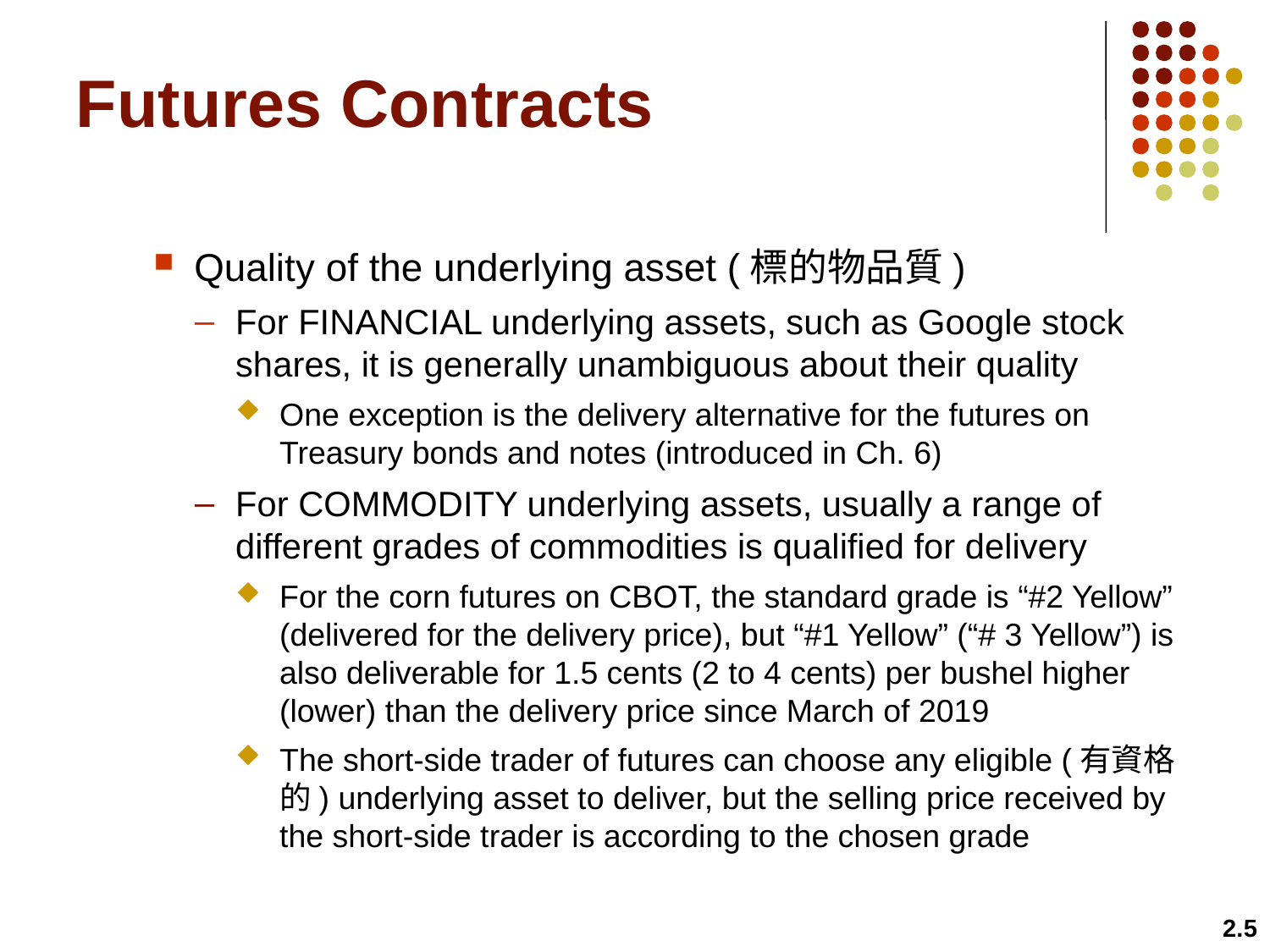

# Futures Contracts
Quality of the underlying asset (標的物品質)
For FINANCIAL underlying assets, such as Google stock shares, it is generally unambiguous about their quality
One exception is the delivery alternative for the futures on Treasury bonds and notes (introduced in Ch. 6)
For COMMODITY underlying assets, usually a range of different grades of commodities is qualified for delivery
For the corn futures on CBOT, the standard grade is “#2 Yellow” (delivered for the delivery price), but “#1 Yellow” (“# 3 Yellow”) is also deliverable for 1.5 cents (2 to 4 cents) per bushel higher (lower) than the delivery price since March of 2019
The short-side trader of futures can choose any eligible (有資格的) underlying asset to deliver, but the selling price received by the short-side trader is according to the chosen grade
2.5